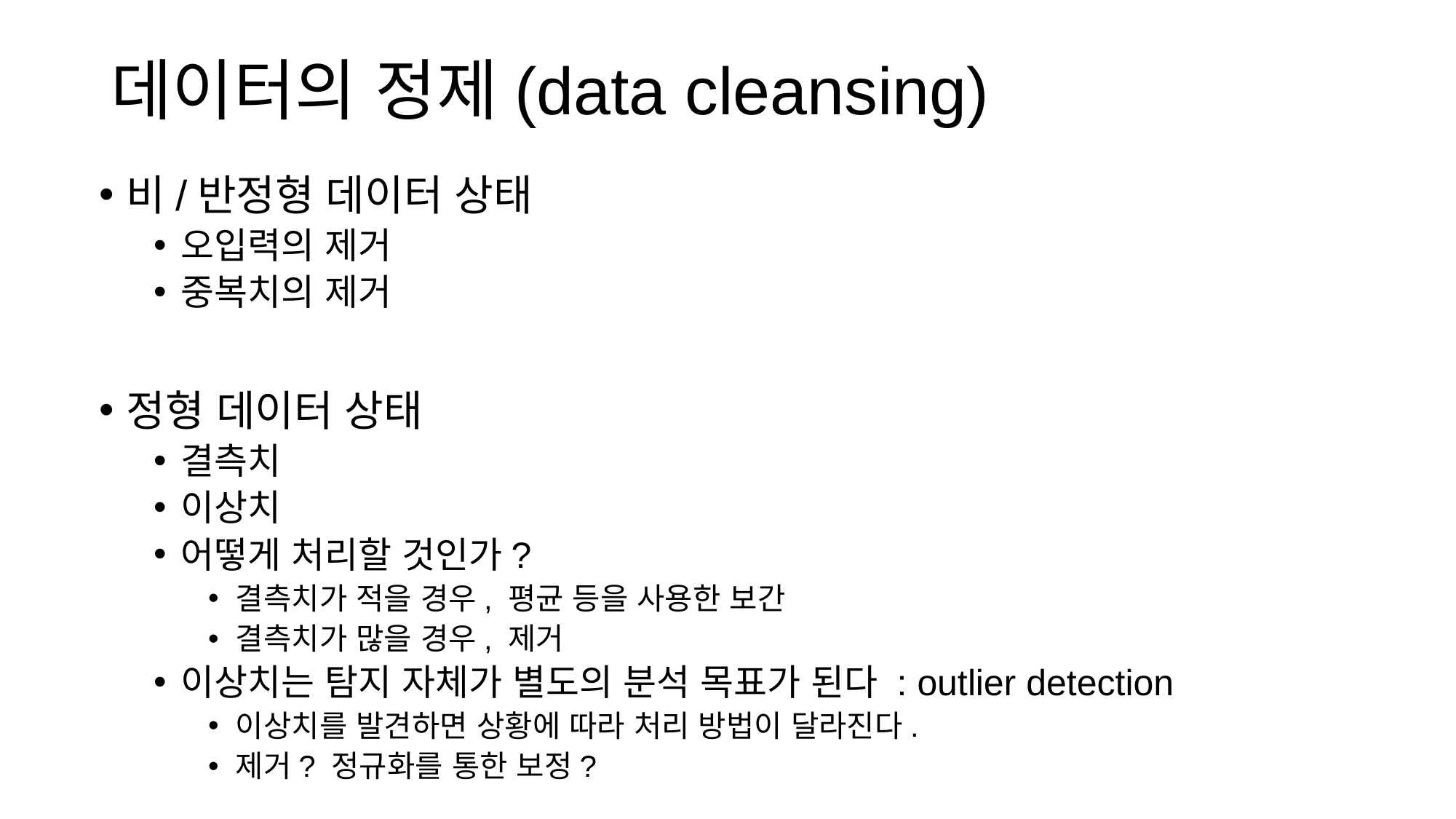

# 데이터의 정제(data cleansing)
비/반정형 데이터 상태
오입력의 제거
중복치의 제거

정형 데이터 상태
결측치
이상치
어떻게 처리할 것인가?
결측치가 적을 경우, 평균 등을 사용한 보간
결측치가 많을 경우, 제거
이상치는 탐지 자체가 별도의 분석 목표가 된다 : outlier detection
이상치를 발견하면 상황에 따라 처리 방법이 달라진다.
제거? 정규화를 통한 보정?